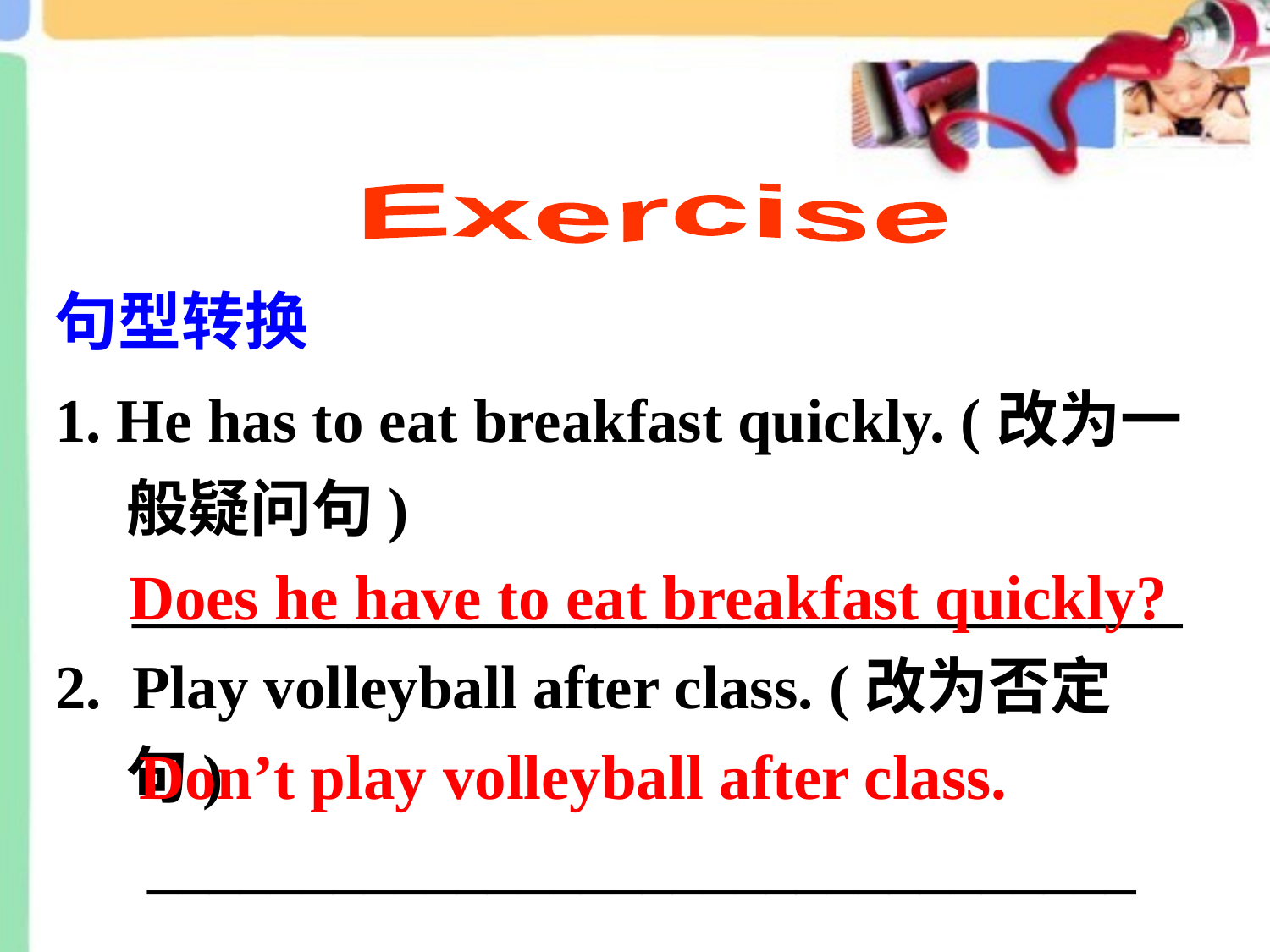

Exercise
句型转换
1. He has to eat breakfast quickly. (改为一般疑问句)
     __________________________________
2.  Play volleyball after class. (改为否定句)
      ________________________________
Does he have to eat breakfast quickly?
Don’t play volleyball after class.